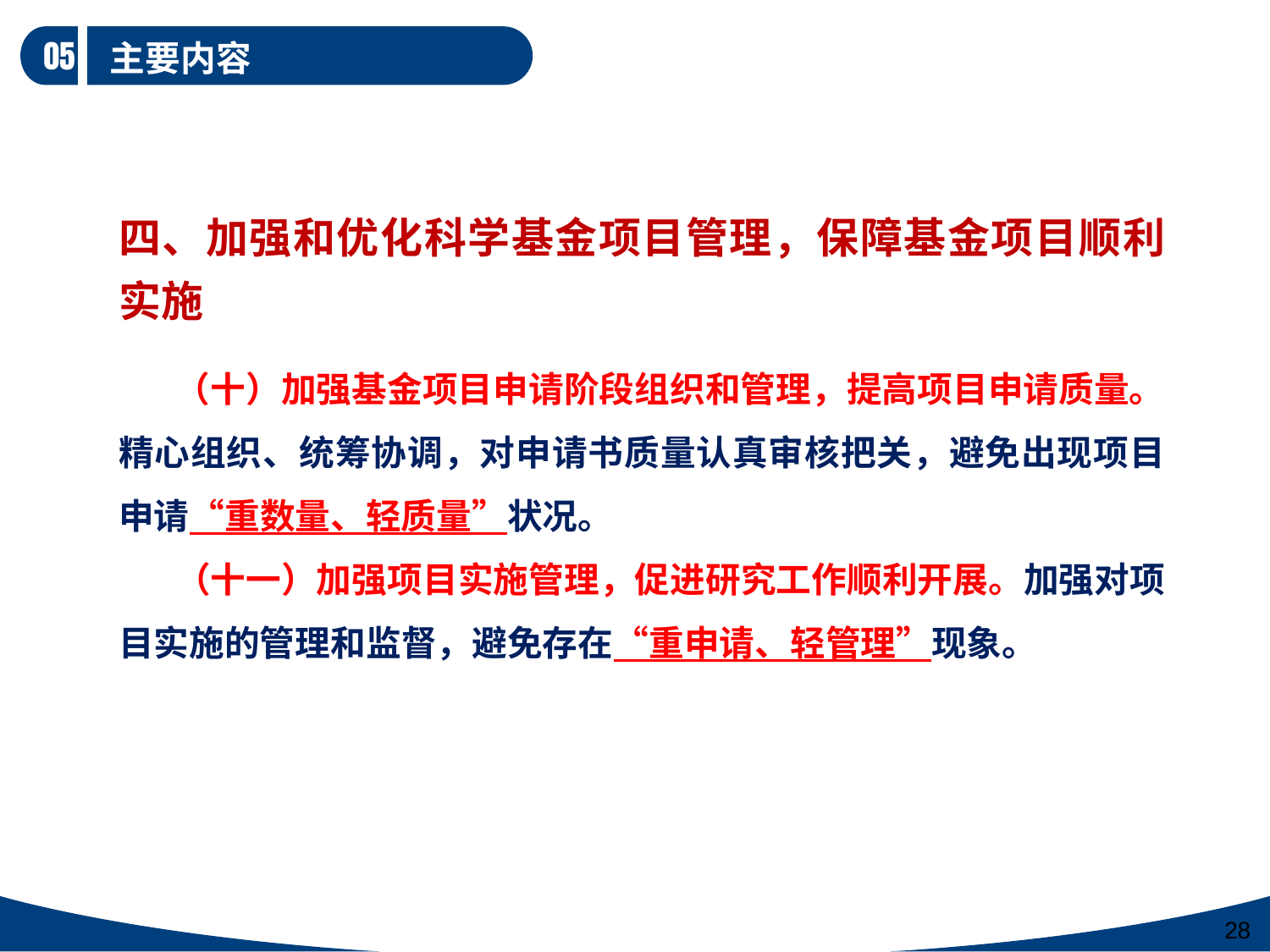

主要内容
05
四、加强和优化科学基金项目管理，保障基金项目顺利实施
      （十）加强基金项目申请阶段组织和管理，提高项目申请质量。
精心组织、统筹协调，对申请书质量认真审核把关，避免出现项目申请“重数量、轻质量”状况。
      （十一）加强项目实施管理，促进研究工作顺利开展。加强对项目实施的管理和监督，避免存在“重申请、轻管理”现象。

28